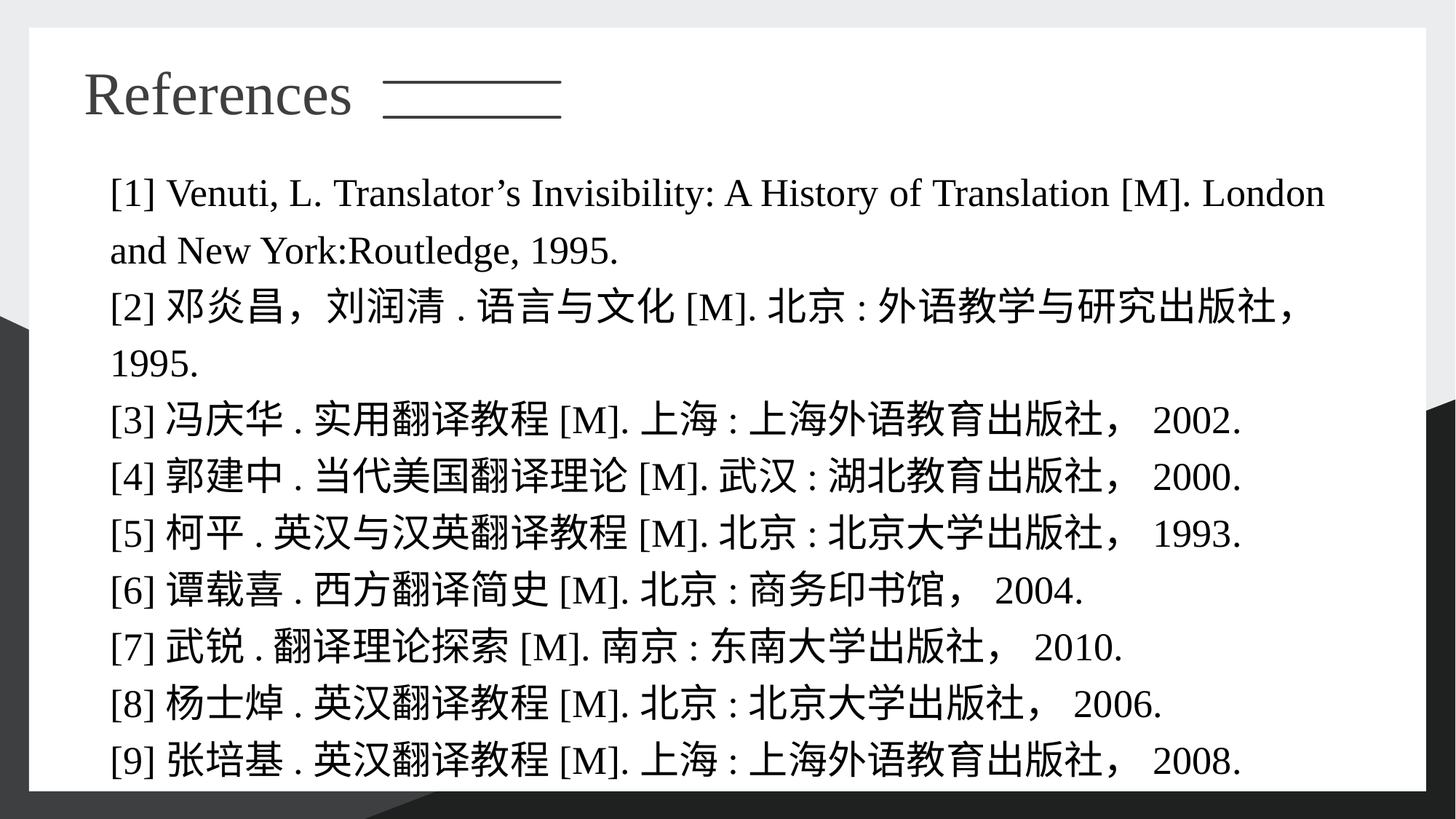

References
[1] Venuti, L. Translator’s Invisibility: A History of Translation [M]. London and New York:Routledge, 1995.
[2]邓炎昌，刘润清.语言与文化[M].北京:外语教学与研究出版社，1995.
[3]冯庆华.实用翻译教程[M].上海:上海外语教育出版社，2002.
[4]郭建中.当代美国翻译理论[M].武汉:湖北教育出版社，2000.
[5]柯平.英汉与汉英翻译教程[M].北京:北京大学出版社，1993.
[6]谭载喜.西方翻译简史[M].北京:商务印书馆，2004.
[7]武锐.翻译理论探索[M].南京:东南大学出版社，2010.
[8]杨士焯.英汉翻译教程[M].北京:北京大学出版社，2006.
[9]张培基.英汉翻译教程[M].上海:上海外语教育出版社，2008.